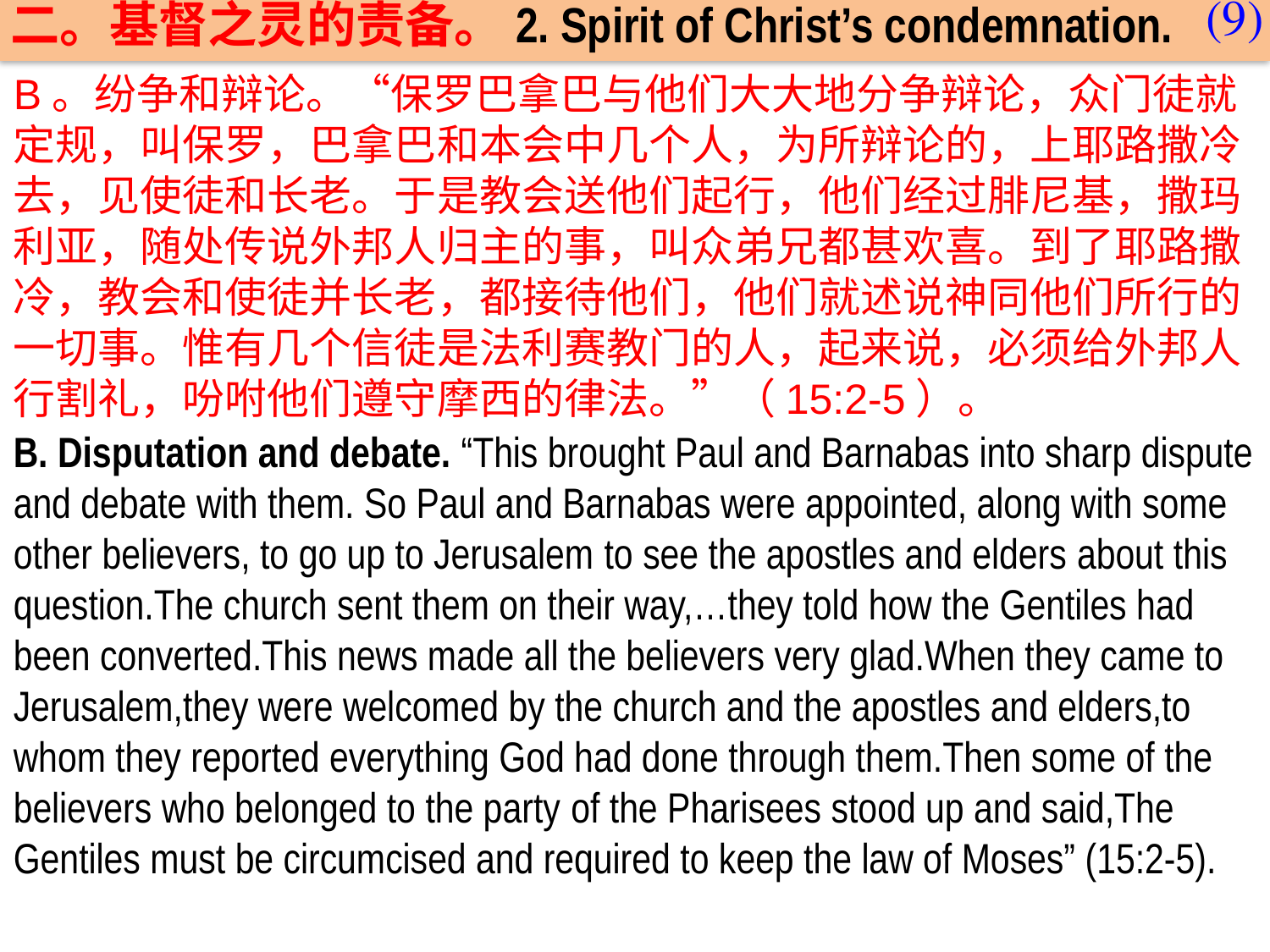

(9)
二。基督之灵的责备。2. Spirit of Christ’s condemnation.

B。纷争和辩论。“保罗巴拿巴与他们大大地分争辩论，众门徒就定规，叫保罗，巴拿巴和本会中几个人，为所辩论的，上耶路撒冷去，见使徒和长老。于是教会送他们起行，他们经过腓尼基，撒玛利亚，随处传说外邦人归主的事，叫众弟兄都甚欢喜。到了耶路撒冷，教会和使徒并长老，都接待他们，他们就述说神同他们所行的一切事。惟有几个信徒是法利赛教门的人，起来说，必须给外邦人行割礼，吩咐他们遵守摩西的律法。”（15:2-5）。
B. Disputation and debate. “This brought Paul and Barnabas into sharp dispute and debate with them. So Paul and Barnabas were appointed, along with some other believers, to go up to Jerusalem to see the apostles and elders about this question.The church sent them on their way,…they told how the Gentiles had been converted.This news made all the believers very glad.When they came to Jerusalem,they were welcomed by the church and the apostles and elders,to whom they reported everything God had done through them.Then some of the believers who belonged to the party of the Pharisees stood up and said,The Gentiles must be circumcised and required to keep the law of Moses” (15:2-5).